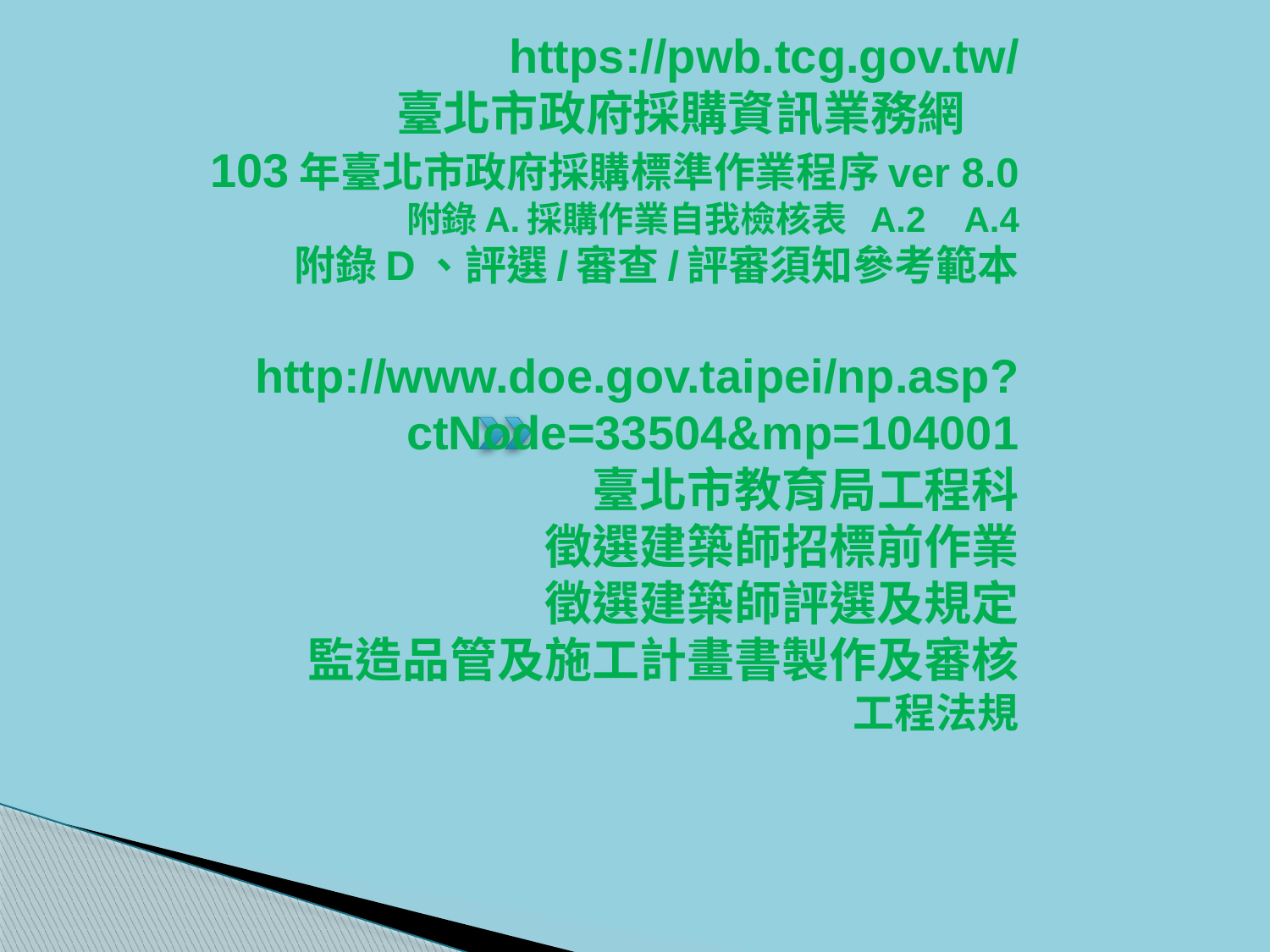

# https://pwb.tcg.gov.tw/ 臺北市政府採購資訊業務網 103年臺北市政府採購標準作業程序ver 8.0 附錄A.採購作業自我檢核表  A.2    A.4 附錄D、評選/審查/評審須知參考範本 http://www.doe.gov.taipei/np.asp?ctNode=33504&mp=104001 臺北市教育局工程科 徵選建築師招標前作業 徵選建築師評選及規定 監造品管及施工計畫書製作及審核 工程法規